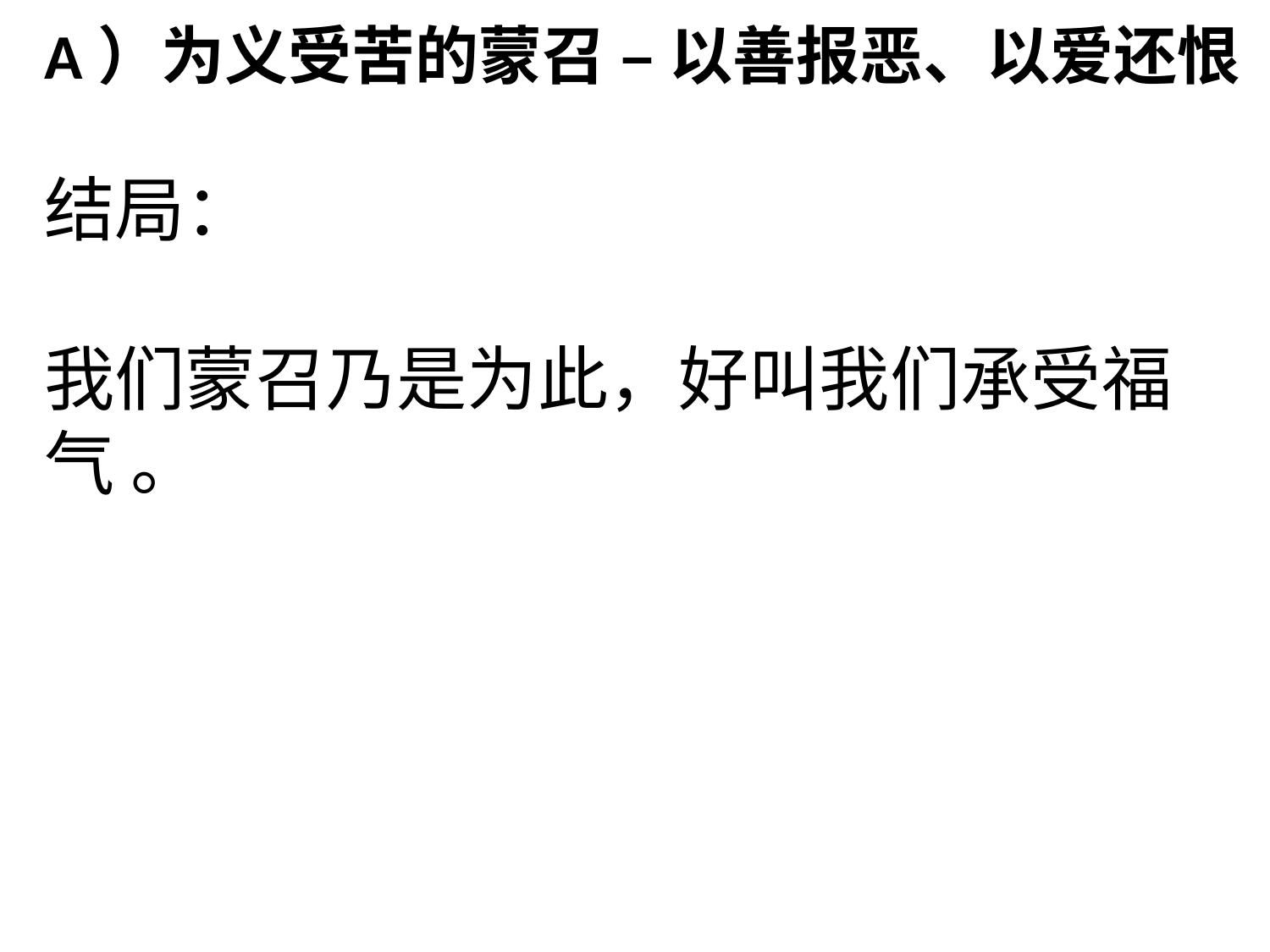

A）为义受苦的蒙召 – 以善报恶、以爱还恨
#
结局：

我们蒙召乃是为此，好叫我们承受福气 。